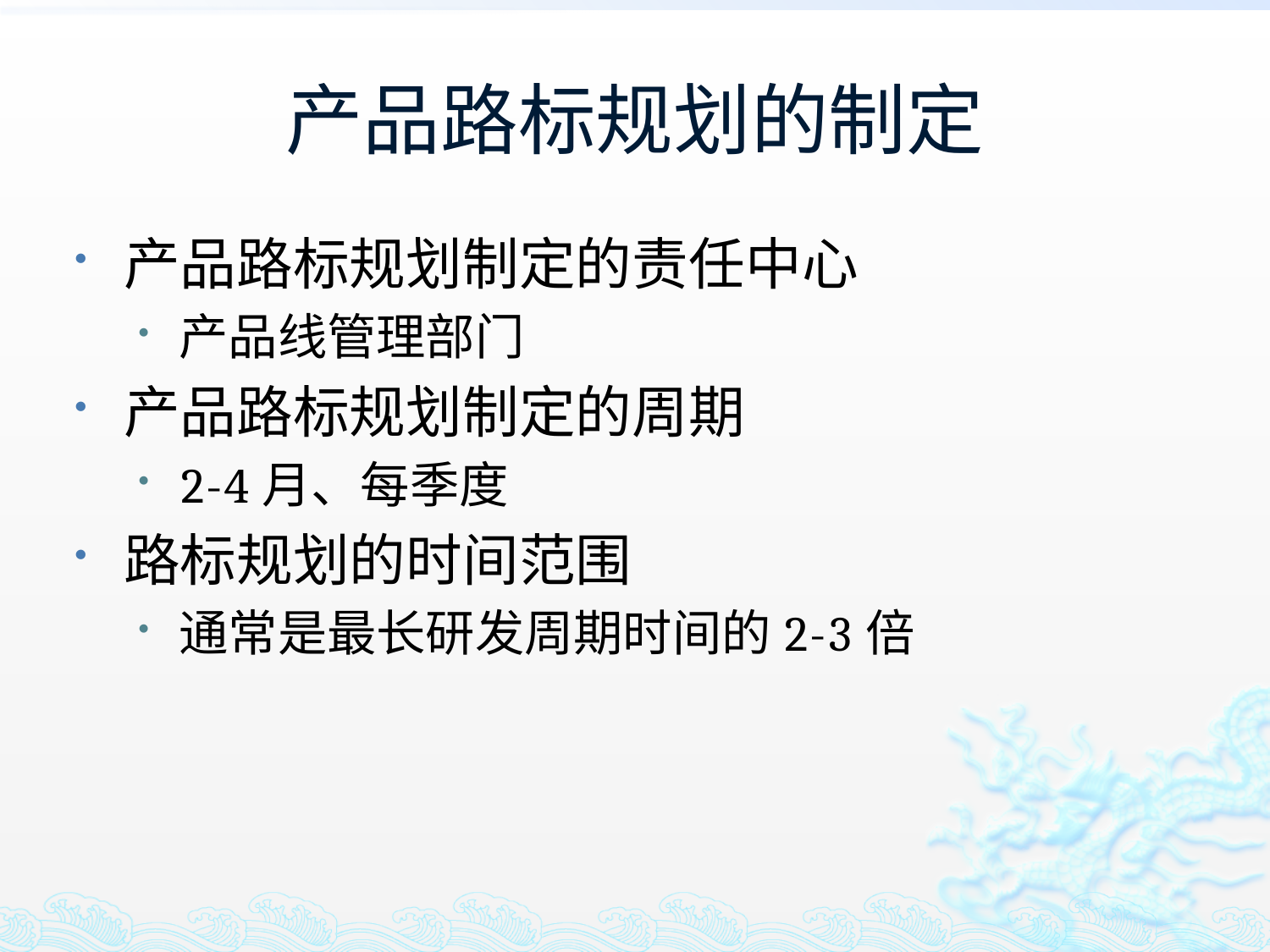

# 产品路标规划的制定
产品路标规划制定的责任中心
产品线管理部门
产品路标规划制定的周期
2-4月、每季度
路标规划的时间范围
通常是最长研发周期时间的2-3倍